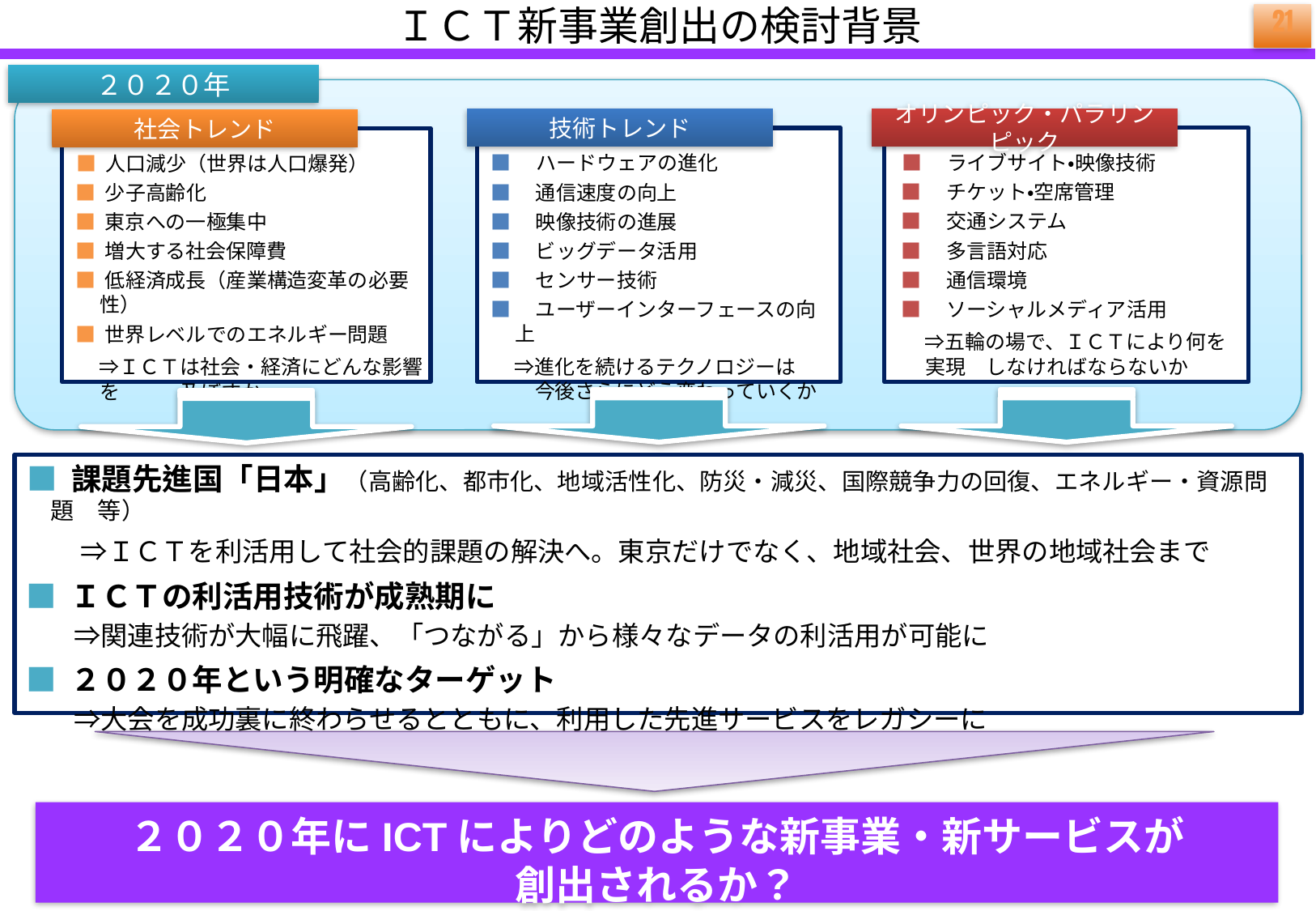

ＩＣＴ新事業創出の検討背景
21
２０２０年

オリンピック・パラリンピック
技術トレンド
社会トレンド

■　ライブサイト・映像技術
■　チケット・空席管理
■　交通システム
■　多言語対応
■　通信環境
■　ソーシャルメディア活用
　⇒五輪の場で、ＩＣＴにより何を実現　しなければならないか
■　ハードウェアの進化
■　通信速度の向上
■　映像技術の進展
■　ビッグデータ活用
■　センサー技術
■　ユーザーインターフェースの向上
　⇒進化を続けるテクノロジーは　　今後さらにどう変わっていくか

■ 人口減少（世界は人口爆発）
■ 少子高齢化
■ 東京への一極集中
■ 増大する社会保障費
■ 低経済成長（産業構造変革の必要性）
■ 世界レベルでのエネルギー問題
　⇒ＩＣＴは社会・経済にどんな影響を　　　及ぼすか

■ 課題先進国「日本」（高齢化、都市化、地域活性化、防災・減災、国際競争力の回復、エネルギー・資源問題　等）
　　⇒ＩＣＴを利活用して社会的課題の解決へ。東京だけでなく、地域社会、世界の地域社会まで
■ ＩＣＴの利活用技術が成熟期に
　　⇒関連技術が大幅に飛躍、「つながる」から様々なデータの利活用が可能に
■ ２０２０年という明確なターゲット
　　⇒大会を成功裏に終わらせるとともに、利用した先進サービスをレガシーに

２０２０年にICTによりどのような新事業・新サービスが
創出されるか？